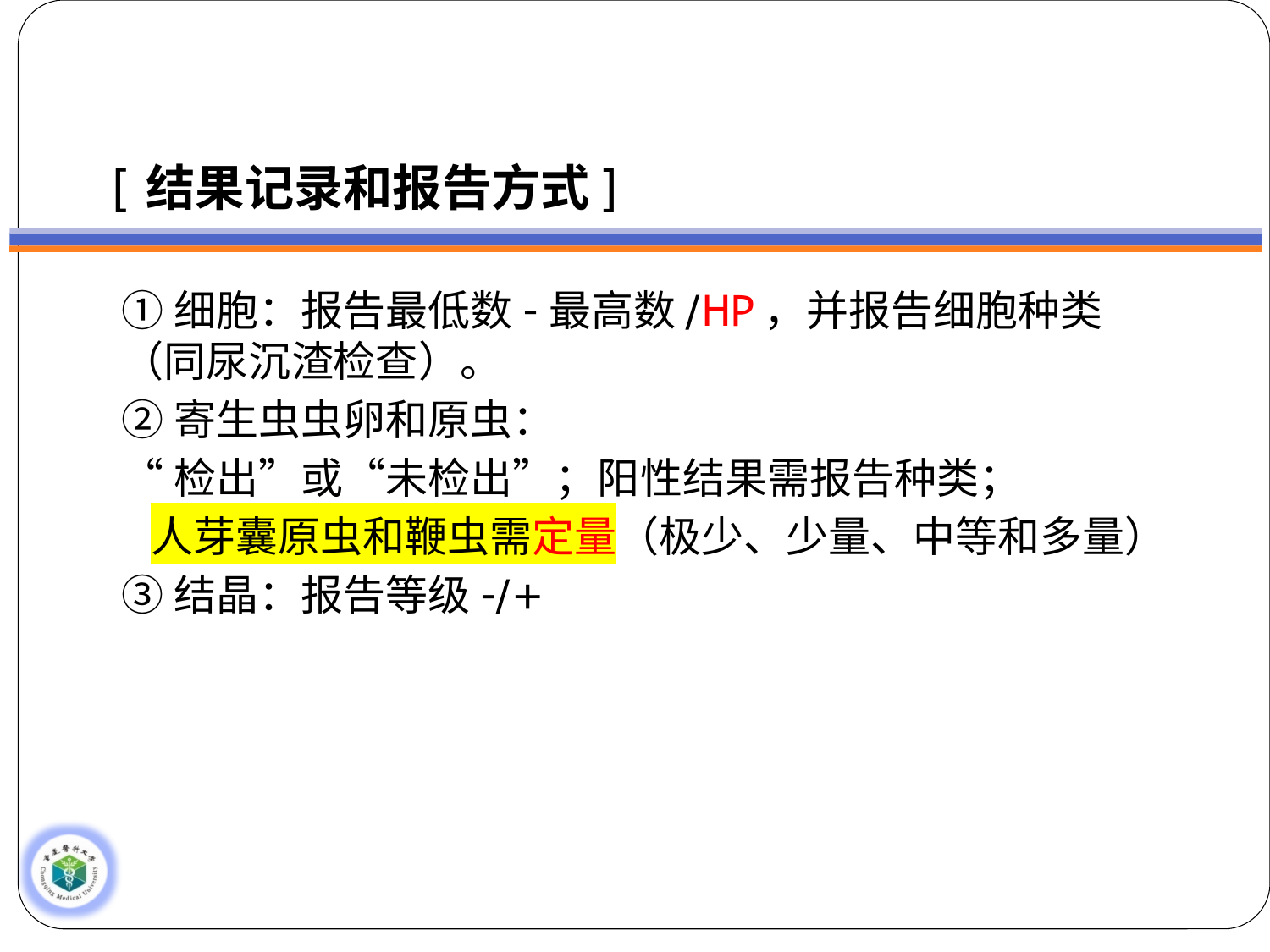

# [结果记录和报告方式]
①细胞：报告最低数-最高数/HP，并报告细胞种类（同尿沉渣检查）。
②寄生虫虫卵和原虫：
“检出”或“未检出”；阳性结果需报告种类；
  人芽囊原虫和鞭虫需定量（极少、少量、中等和多量）
③结晶：报告等级-/+